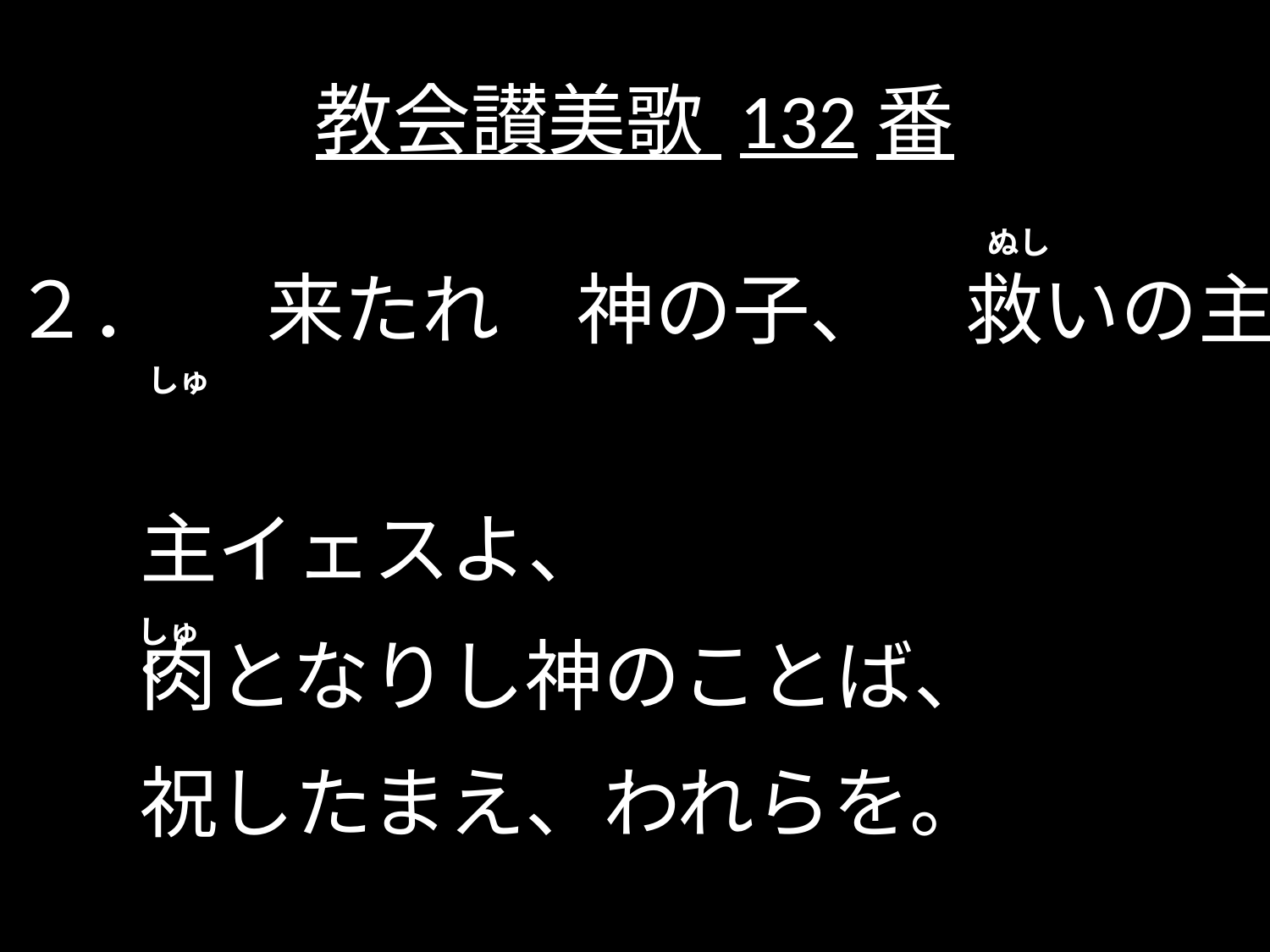

# 教会讃美歌 132番
ぬし
２．	来たれ　神の子、　救いの主。
	主イェスよ、
	肉となりし神のことば、
	祝したまえ、われらを。
しゅ
しゅく